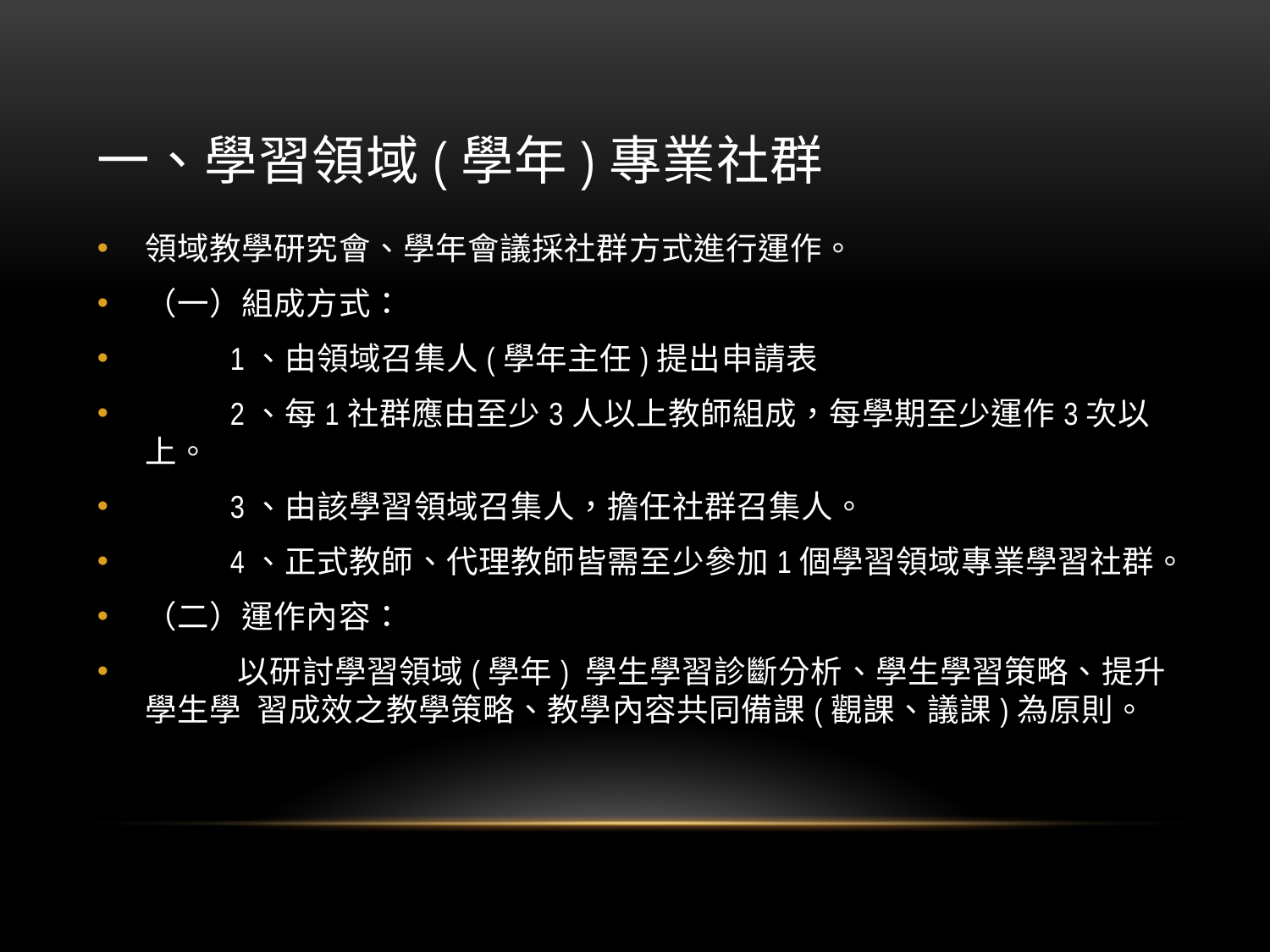

# 一、學習領域(學年)專業社群
領域教學研究會、學年會議採社群方式進行運作。
（一）組成方式：
           1、由領域召集人(學年主任)提出申請表
           2、每1社群應由至少3人以上教師組成，每學期至少運作3次以上。
           3、由該學習領域召集人，擔任社群召集人。
           4、正式教師、代理教師皆需至少參加1個學習領域專業學習社群。
（二）運作內容：
           以研討學習領域(學年) 學生學習診斷分析、學生學習策略、提升學生學  習成效之教學策略、教學內容共同備課(觀課、議課)為原則。